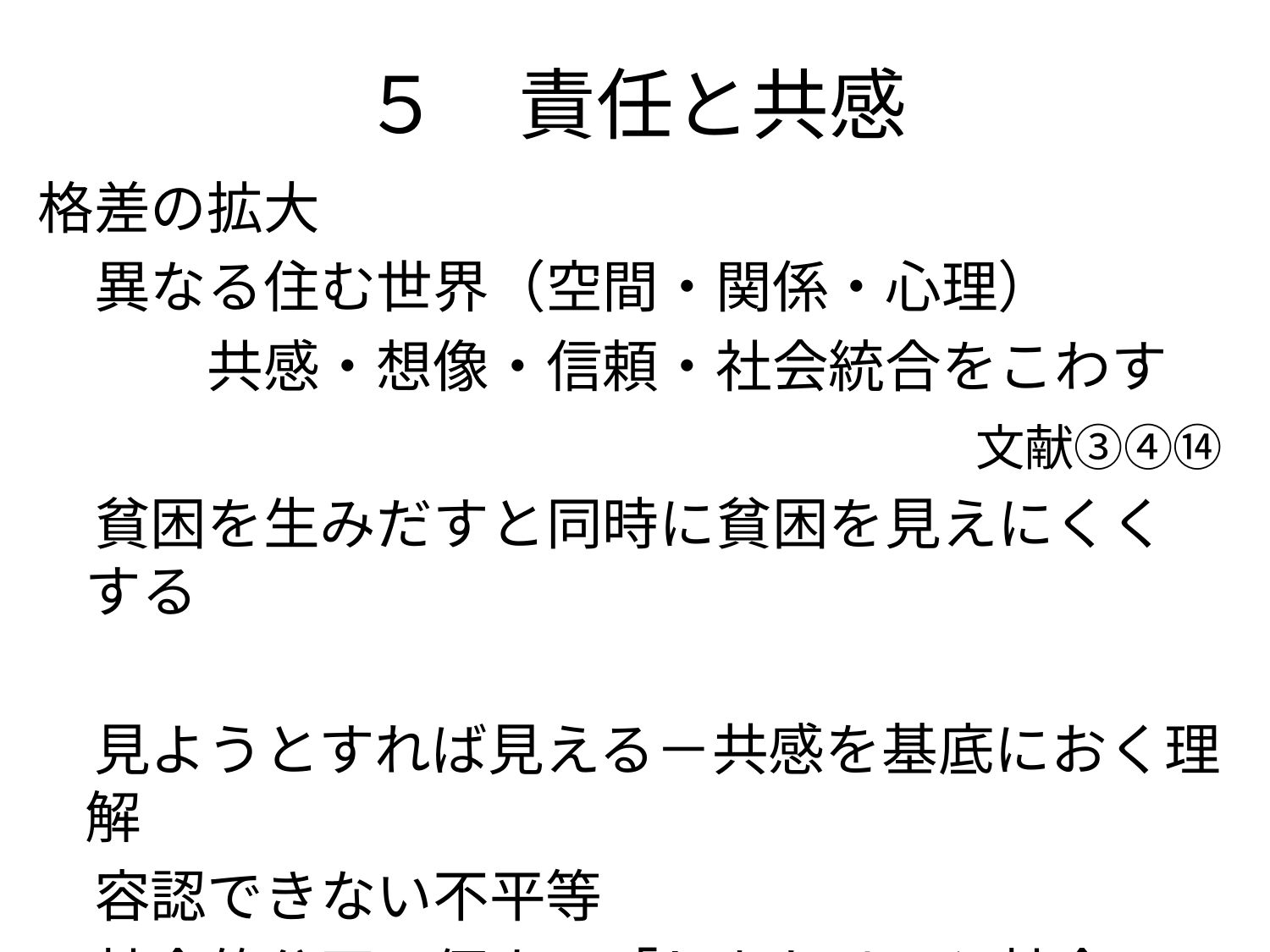

# ５　責任と共感
格差の拡大
　異なる住む世界（空間・関係・心理）
　　　共感・想像・信頼・社会統合をこわす
　文献③④⑭
　貧困を生みだすと同時に貧困を見えにくくする

　見ようとすれば見える－共感を基底におく理解
　容認できない不平等
　社会的公正　個人の「しあわせ」と社会の持続性